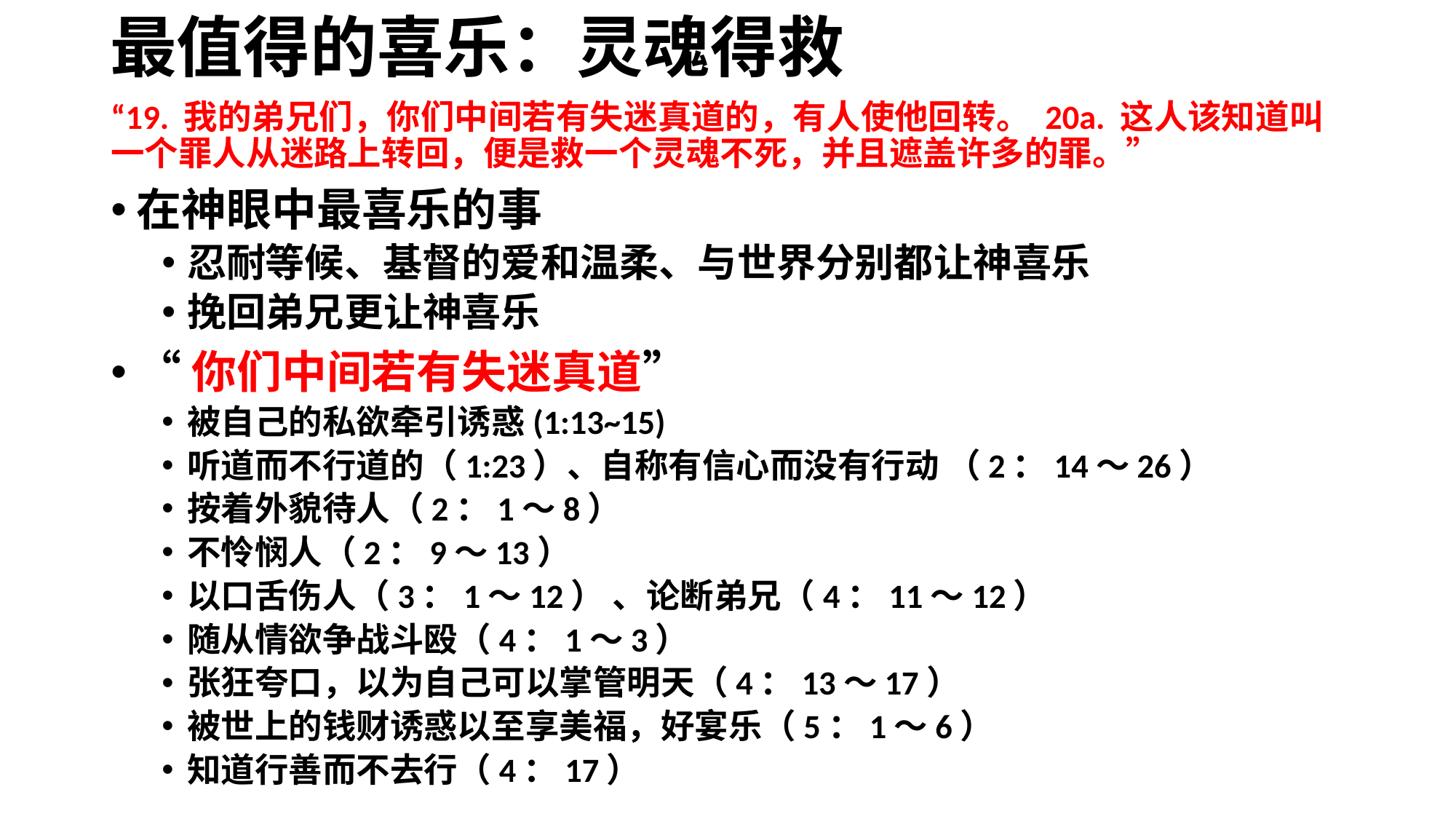

# 最值得的喜乐：灵魂得救
“19. 我的弟兄们，你们中间若有失迷真道的，有人使他回转。 20a. 这人该知道叫一个罪人从迷路上转回，便是救一个灵魂不死，并且遮盖许多的罪。”
在神眼中最喜乐的事
忍耐等候、基督的爱和温柔、与世界分别都让神喜乐
挽回弟兄更让神喜乐
“你们中间若有失迷真道”
被自己的私欲牵引诱惑(1:13~15)
听道而不行道的（1:23）、自称有信心而没有行动 （2：14～26）
按着外貌待人（2：1～8）
不怜悯人（2：9～13）
以口舌伤人（3：1～12） 、论断弟兄（4：11～12）
随从情欲争战斗殴（4：1～3）
张狂夸口，以为自己可以掌管明天（4：13～17）
被世上的钱财诱惑以至享美福，好宴乐（5：1～6）
知道行善而不去行（4：17）